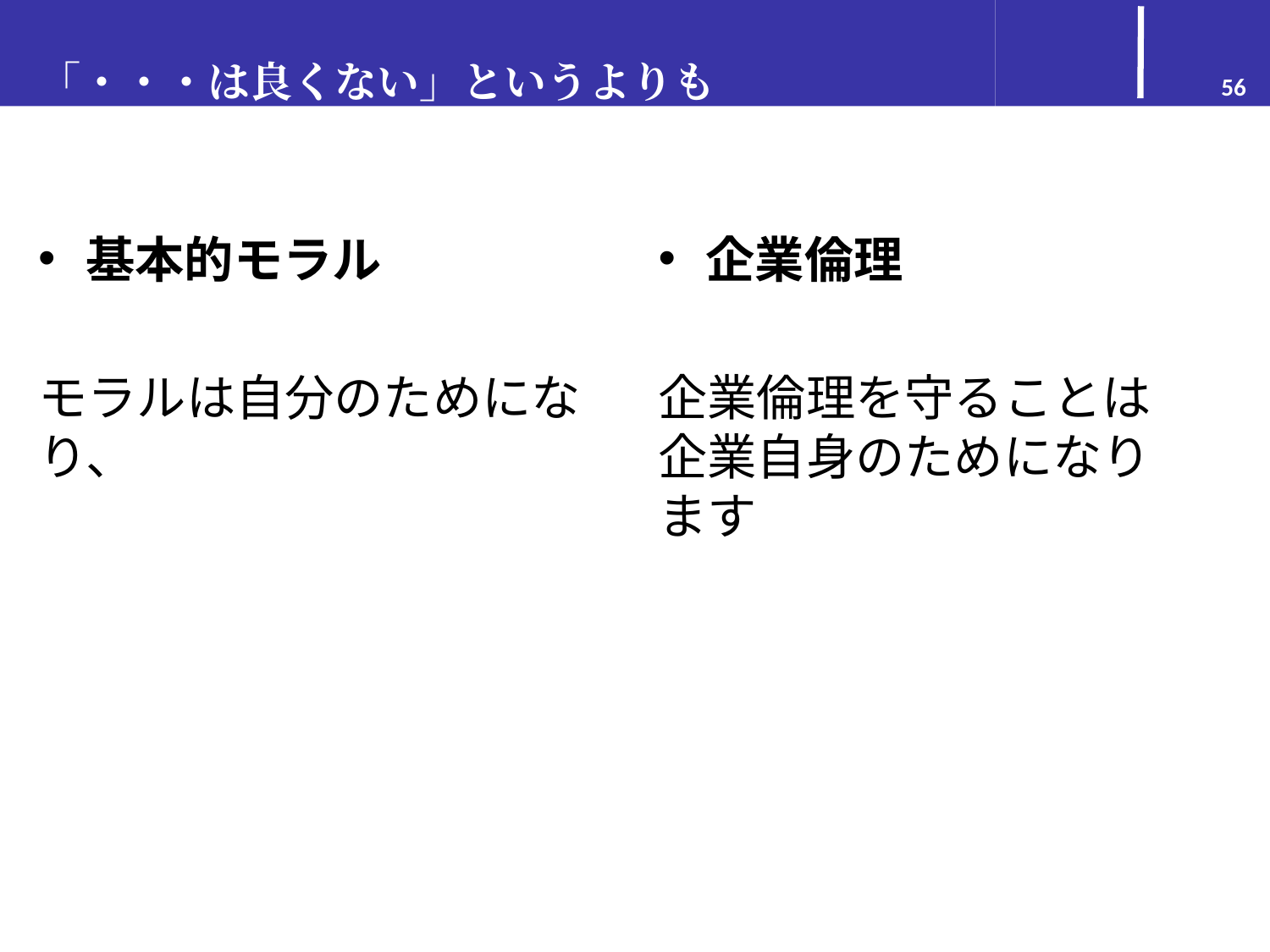

# 「・・・は良くない」というよりも
56
企業倫理

企業倫理を守ることは企業自身のためになります

基本的モラル

モラルは自分のためになり、